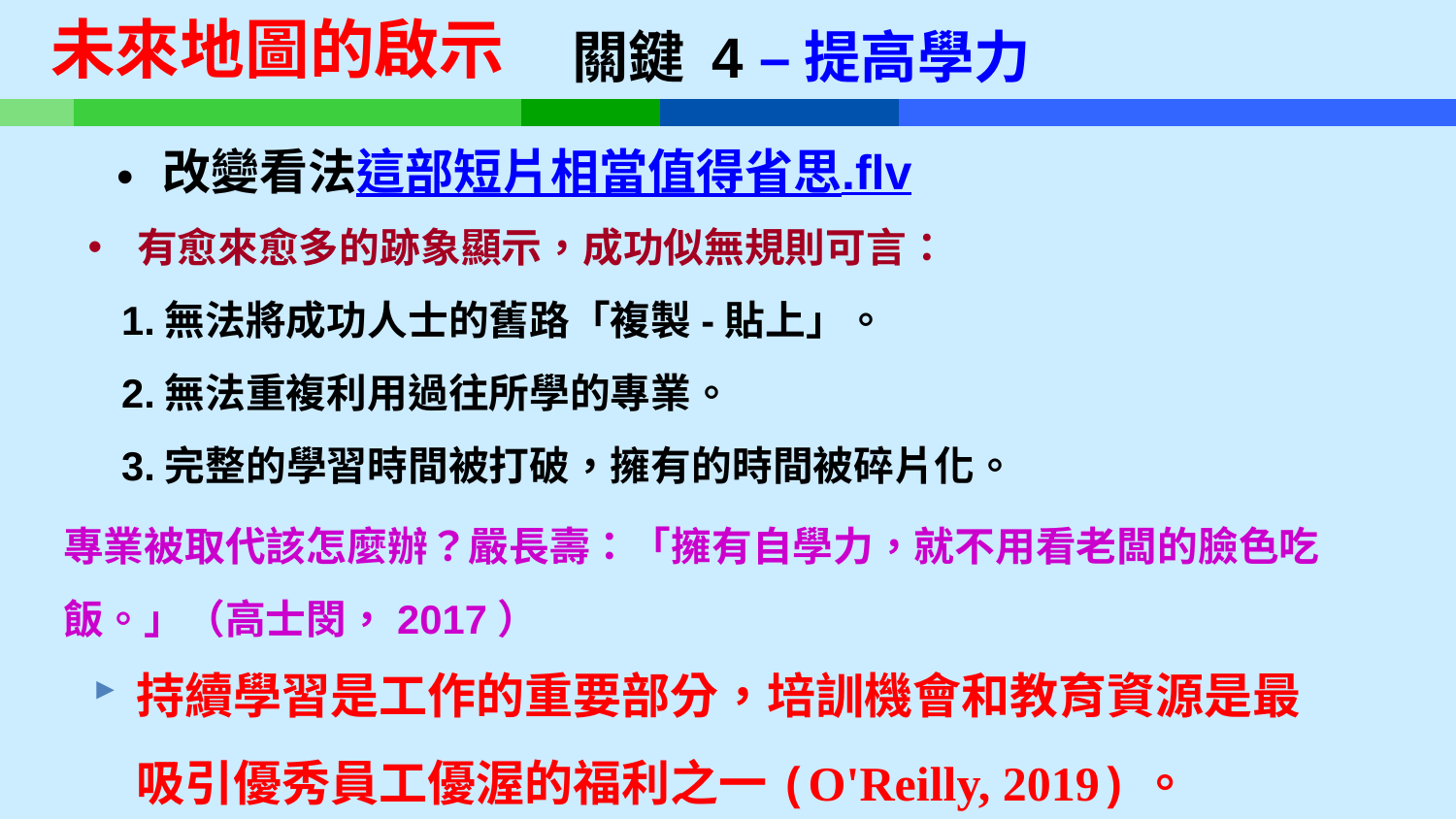

未來地圖的啟示
關鍵 4 –提高學力
改變看法這部短片相當值得省思.flv
有愈來愈多的跡象顯示，成功似無規則可言：
   1.無法將成功人士的舊路「複製-貼上」。
   2.無法重複利用過往所學的專業。
   3.完整的學習時間被打破，擁有的時間被碎片化。
專業被取代該怎麼辦？嚴長壽：「擁有自學力，就不用看老闆的臉色吃飯。」（高士閔，2017）
持續學習是工作的重要部分，培訓機會和教育資源是最吸引優秀員工優渥的福利之一(O'Reilly, 2019)。